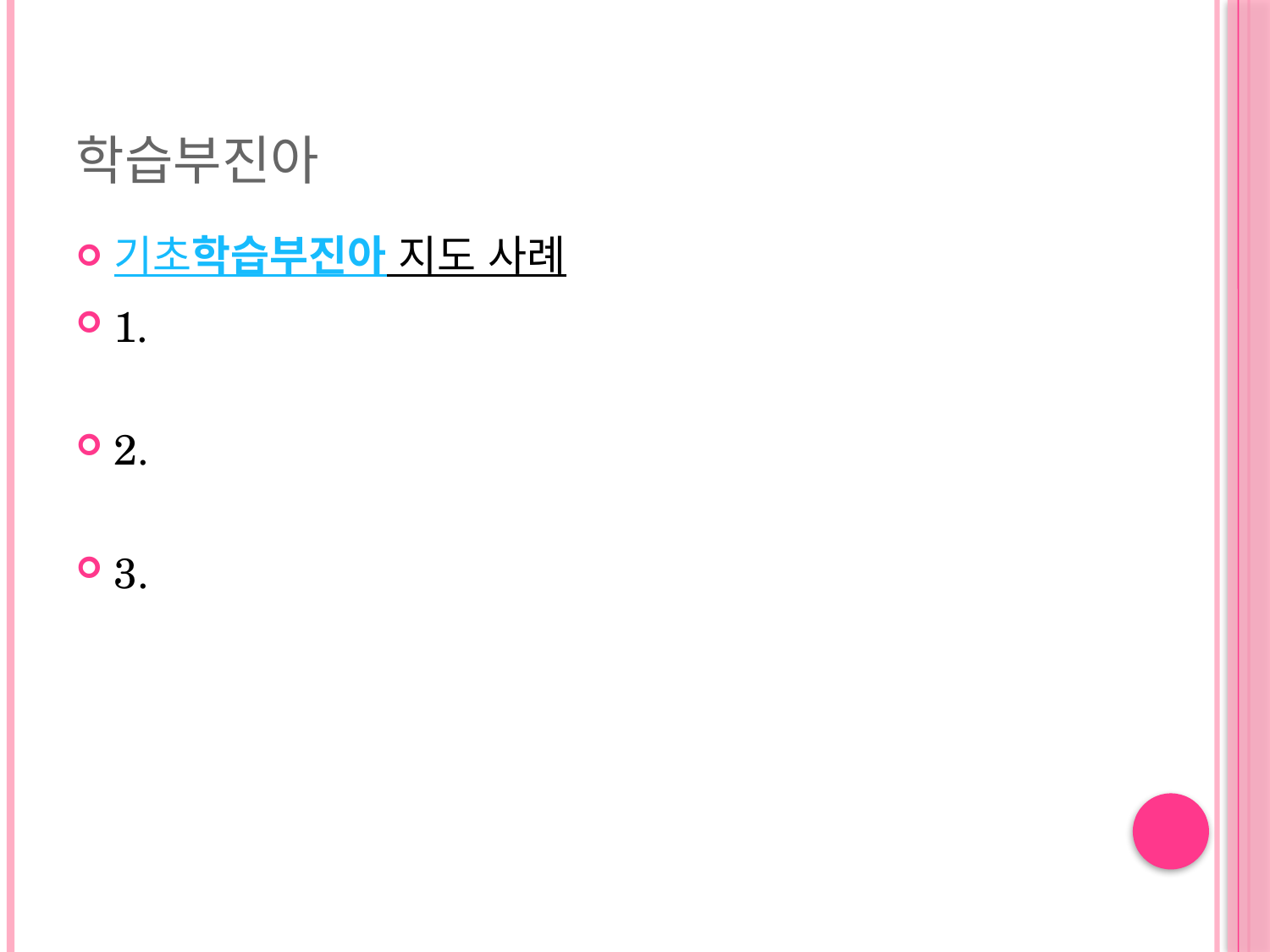

# 학습부진아
기초학습부진아 지도 사례
1.

2.

3.